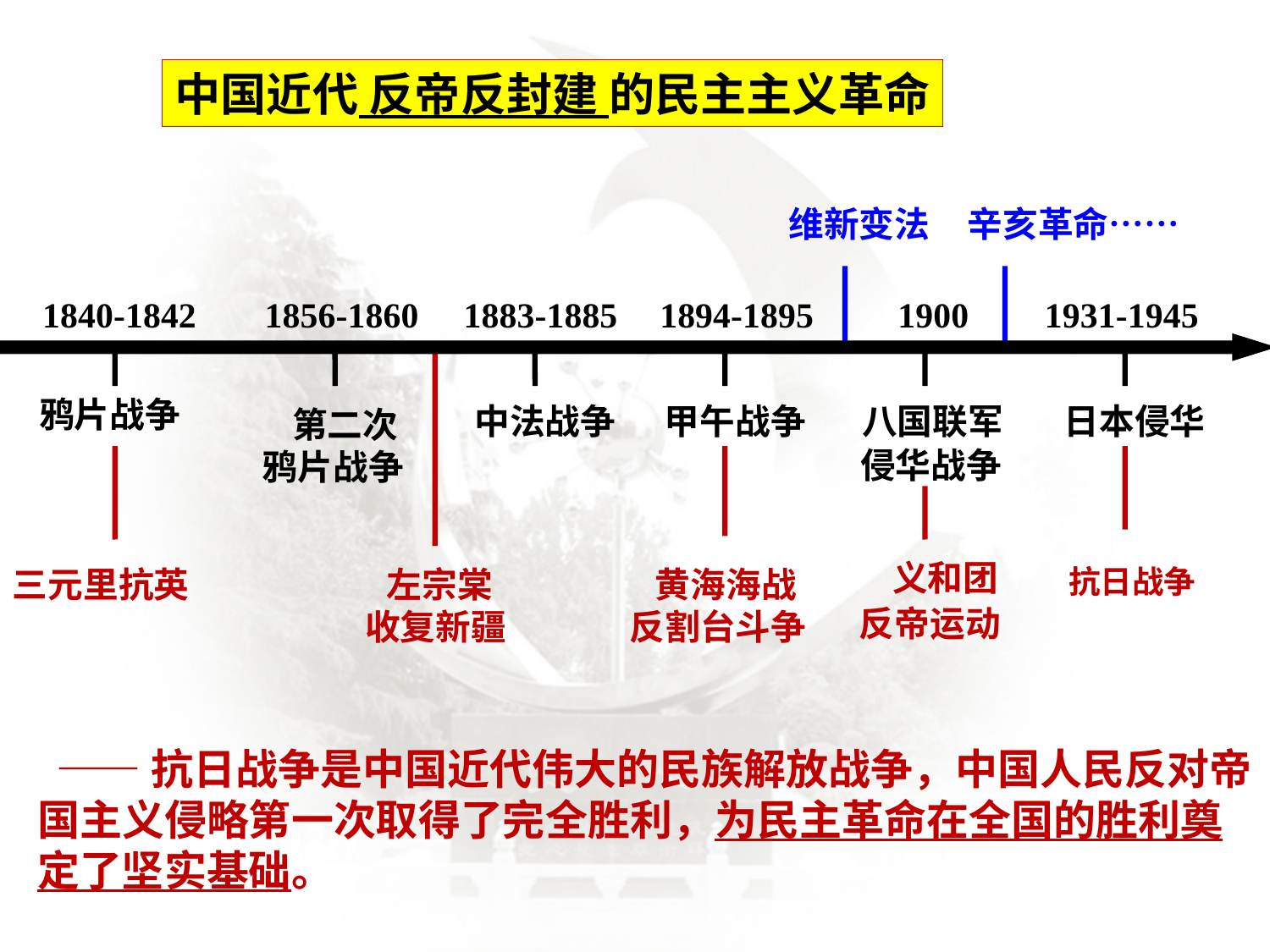

中国近代 反帝反封建 的民主主义革命
维新变法
辛亥革命……

1840-1842
1856-1860
1883-1885
1894-1895
1900
1931-1945

鸦片战争
 中法战争
 甲午战争
 八国联军
  侵华战争
 日本侵华
 第二次
鸦片战争

 义和团
反帝运动
三元里抗英
左宗棠
收复新疆
黄海海战
反割台斗争
抗日战争
  ——抗日战争是中国近代伟大的民族解放战争，中国人民反对帝国主义侵略第一次取得了完全胜利，为民主革命在全国的胜利奠定了坚实基础。